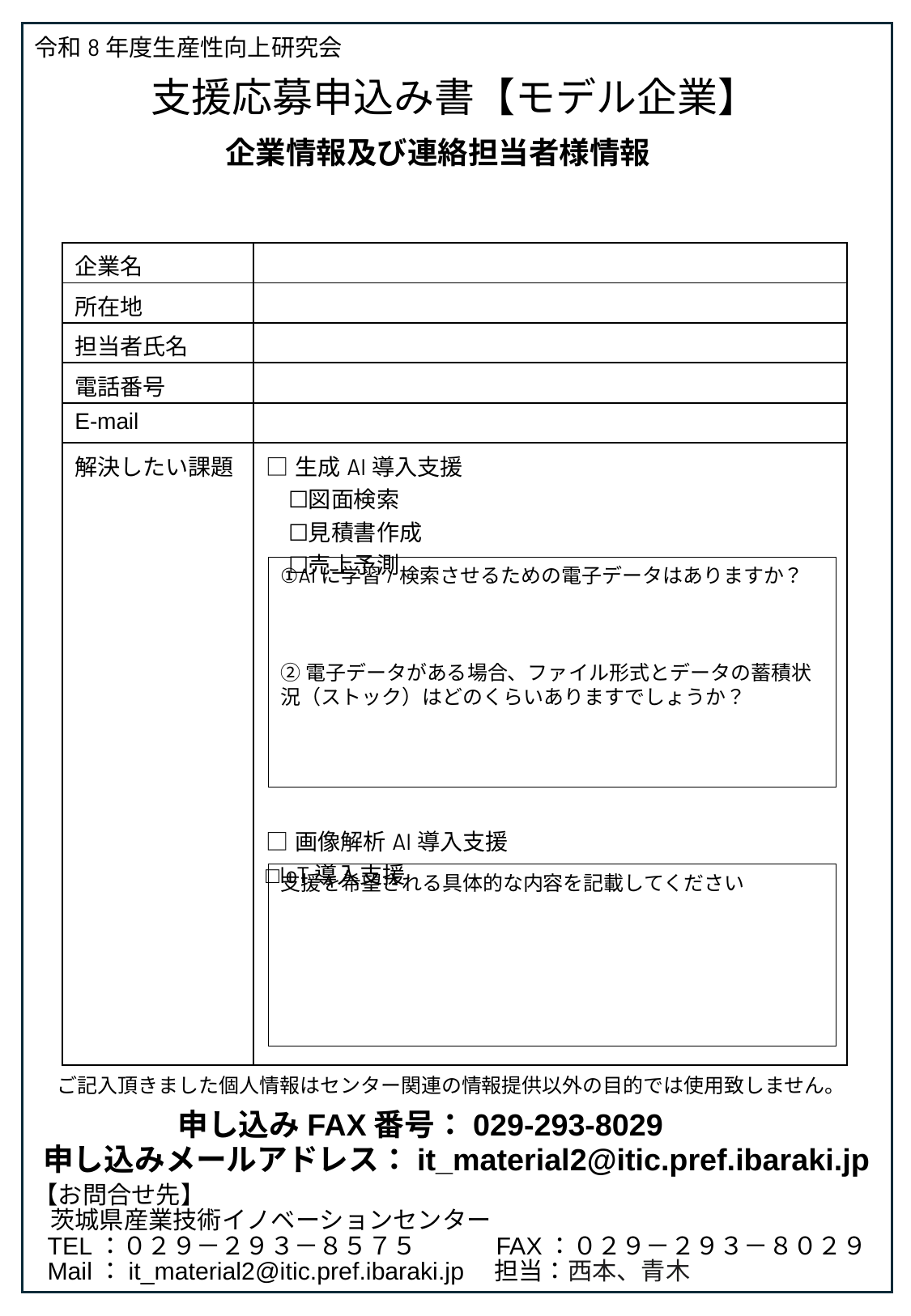

令和8年度生産性向上研究会
# 支援応募申込み書【モデル企業】
企業情報及び連絡担当者様情報
| 企業名 |  |
| --- | --- |
| 所在地 |  |
| 担当者氏名 |  |
| 電話番号 |  |
| E-mail |  |
| 解決したい課題 | □生成AI導入支援 　☐図面検索　 　☐見積書作成 　☐売上予測 □画像解析AI導入支援 □IoT導入支援 |
①AIに学習/検索させるための電子データはありますか？

②電子データがある場合、ファイル形式とデータの蓄積状況（ストック）はどのくらいありますでしょうか？

支援を希望される具体的な内容を記載してください

ご記入頂きました個人情報はセンター関連の情報提供以外の目的では使用致しません。
申し込みFAX番号：029-293-8029
申し込みメールアドレス：it_material2@itic.pref.ibaraki.jp
【お問合せ先】
  茨城県産業技術イノベーションセンター
  TEL：０２９－２９３－８５７５　　　FAX：０２９－２９３－８０２９
  Mail：it_material2@itic.pref.ibaraki.jp　担当：西本、青木